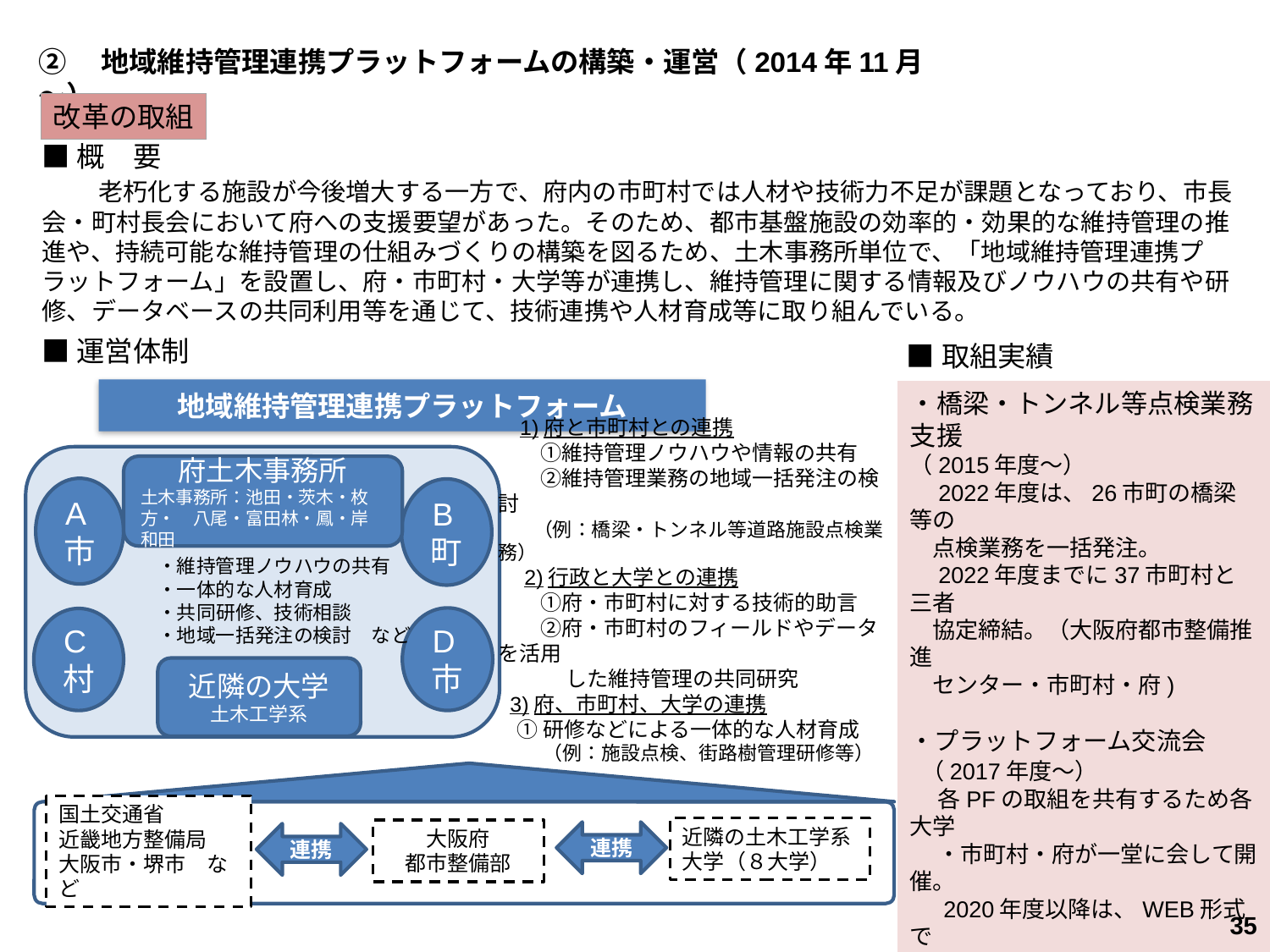

②　地域維持管理連携プラットフォームの構築・運営（2014年11月～）
改革の取組
■概　要
　　老朽化する施設が今後増大する一方で、府内の市町村では人材や技術力不足が課題となっており、市長会・町村長会において府への支援要望があった。そのため、都市基盤施設の効率的・効果的な維持管理の推進や、持続可能な維持管理の仕組みづくりの構築を図るため、土木事務所単位で、「地域維持管理連携プラットフォーム」を設置し、府・市町村・大学等が連携し、維持管理に関する情報及びノウハウの共有や研修、データベースの共同利用等を通じて、技術連携や人材育成等に取り組んでいる。
■運営体制
■取組実績
地域維持管理連携プラットフォーム

府土木事務所
土木事務所：池田・茨木・枚方・　八尾・富田林・鳳・岸和田
A市
B町
・維持管理ノウハウの共有
・一体的な人材育成
・共同研修、技術相談
・地域一括発注の検討　など
D市
C村
近隣の大学
土木工学系

　1)府と市町村との連携
　　①維持管理ノウハウや情報の共有
　　②維持管理業務の地域一括発注の検討
　   （例：橋梁・トンネル等道路施設点検業務）
　2)行政と大学との連携
　　①府・市町村に対する技術的助言
　　②府・市町村のフィールドやデータを活用
　　 　した維持管理の共同研究
  3)府、市町村、大学の連携
    ①研修などによる一体的な人材育成
　　  （例：施設点検、街路樹管理研修等）

・橋梁・トンネル等点検業務支援
（2015年度～）
　2022年度は、26市町の橋梁等の
　点検業務を一括発注。
　2022年度までに37市町村と三者
　協定締結。（大阪府都市整備推進
　センター・市町村・府)

・プラットフォーム交流会
 （2017年度～）
　 各PFの取組を共有するため各大学
　 ・市町村・府が一堂に会して開催。
　 2020年度以降は、WEB形式で
　 開催し、後日YouTubeにより配信。

・維持管理データベースシステム
（2019年度より本格運用開始）
　 2022年度までに16市町村が参画。

国土交通省
近畿地方整備局
大阪市・堺市　など
近隣の土木工学系大学（８大学）
大阪府
都市整備部
連携
連携
35